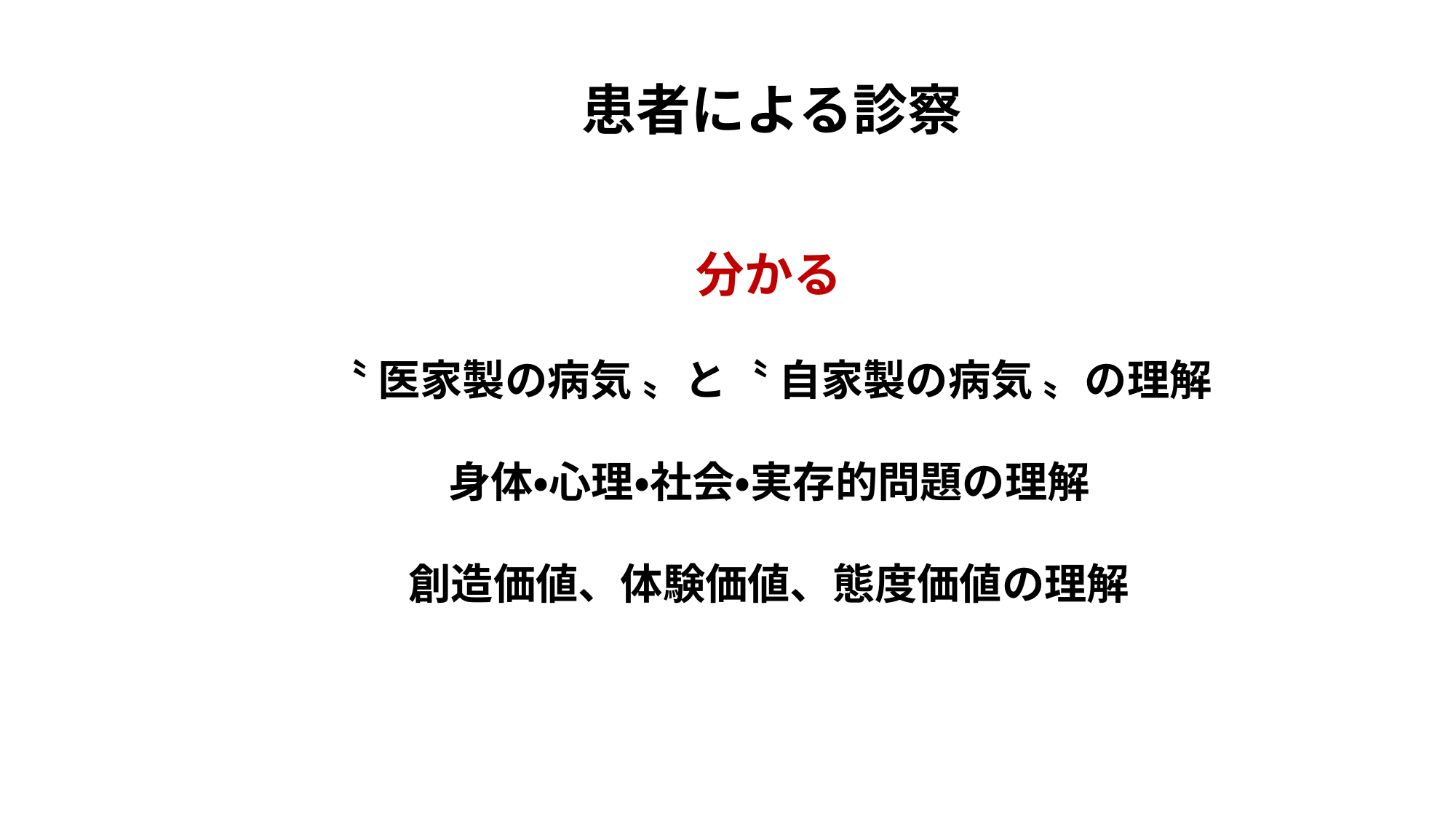

患者による診察
分かる
〝 医家製の病気 〟と〝 自家製の病気 〟の理解
身体・心理・社会・実存的問題の理解
創造価値、体験価値、態度価値の理解